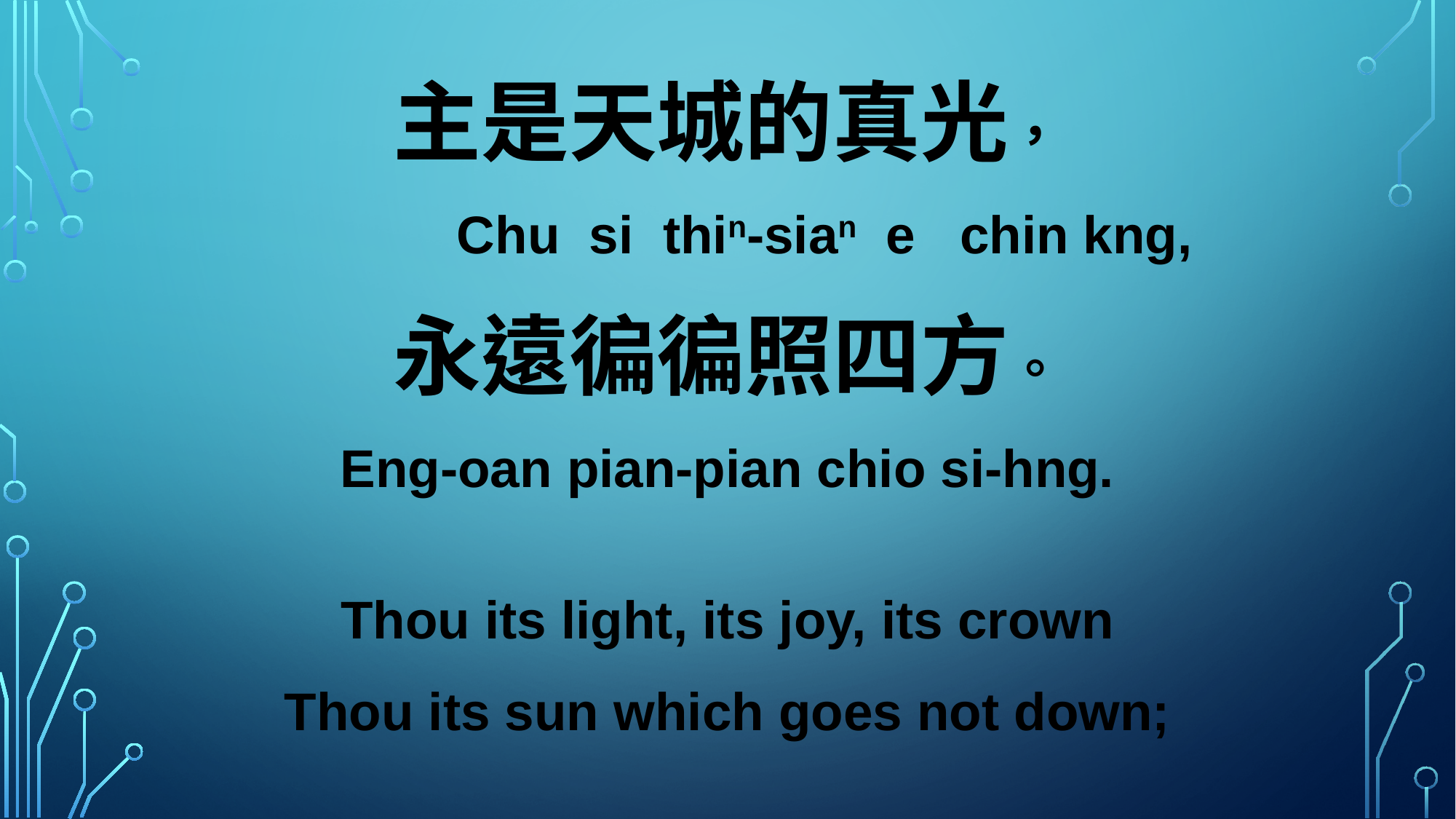

主是天城的真光，
                 Chu  si  thin-sian  e   chin kng,
永遠徧徧照四方。
Eng-oan pian-pian chio si-hng.

Thou its light, its joy, its crown
Thou its sun which goes not down;